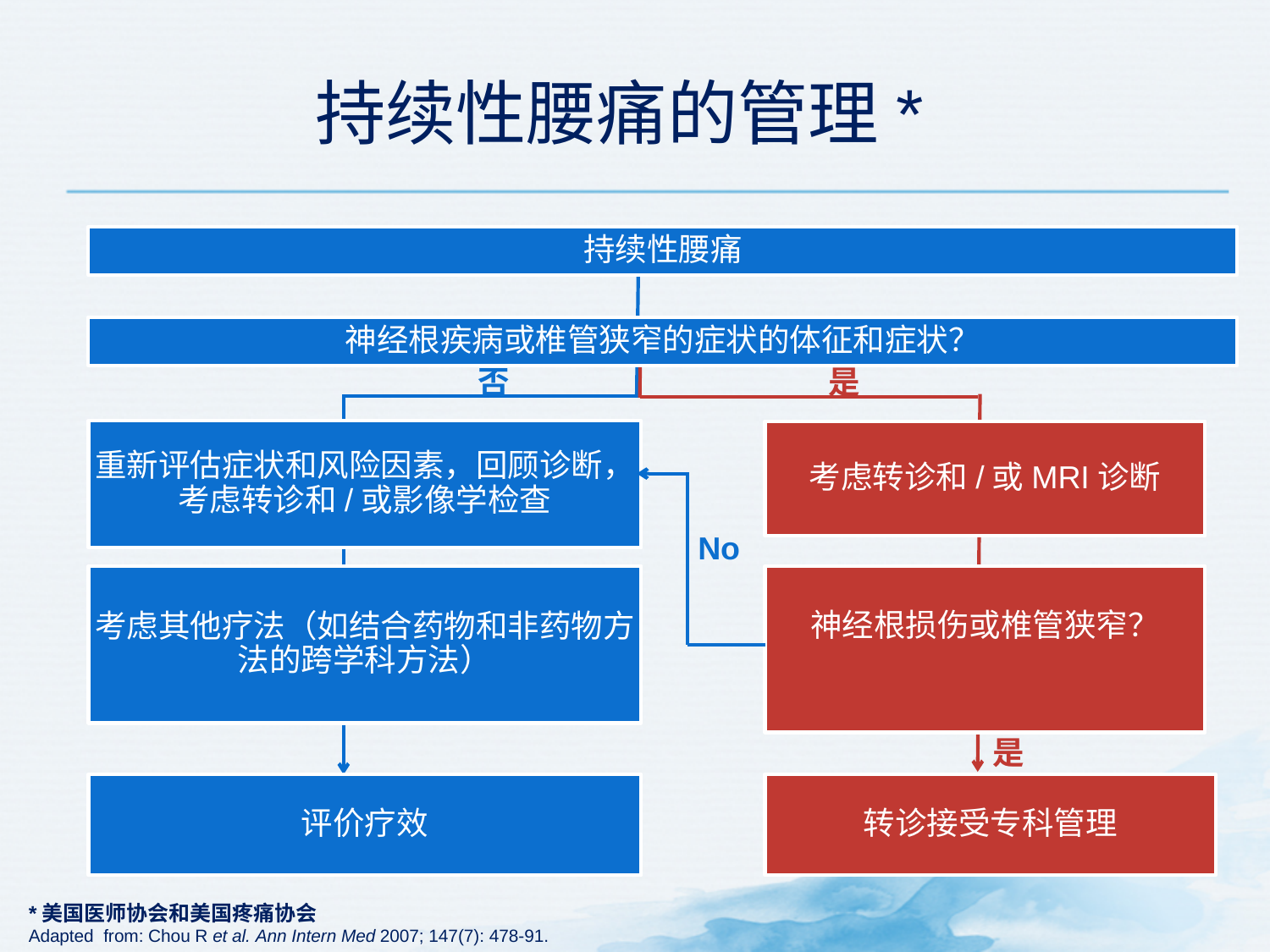

# 持续性腰痛的管理*
持续性腰痛
神经根疾病或椎管狭窄的症状的体征和症状？
否
是
重新评估症状和风险因素，回顾诊断，考虑转诊和/或影像学检查
考虑转诊和/或MRI诊断
No
考虑其他疗法（如结合药物和非药物方法的跨学科方法）
神经根损伤或椎管狭窄？

是
转诊接受专科管理
评价疗效
*美国医师协会和美国疼痛协会
Adapted  from: Chou R et al. Ann Intern Med 2007; 147(7): 478-91.